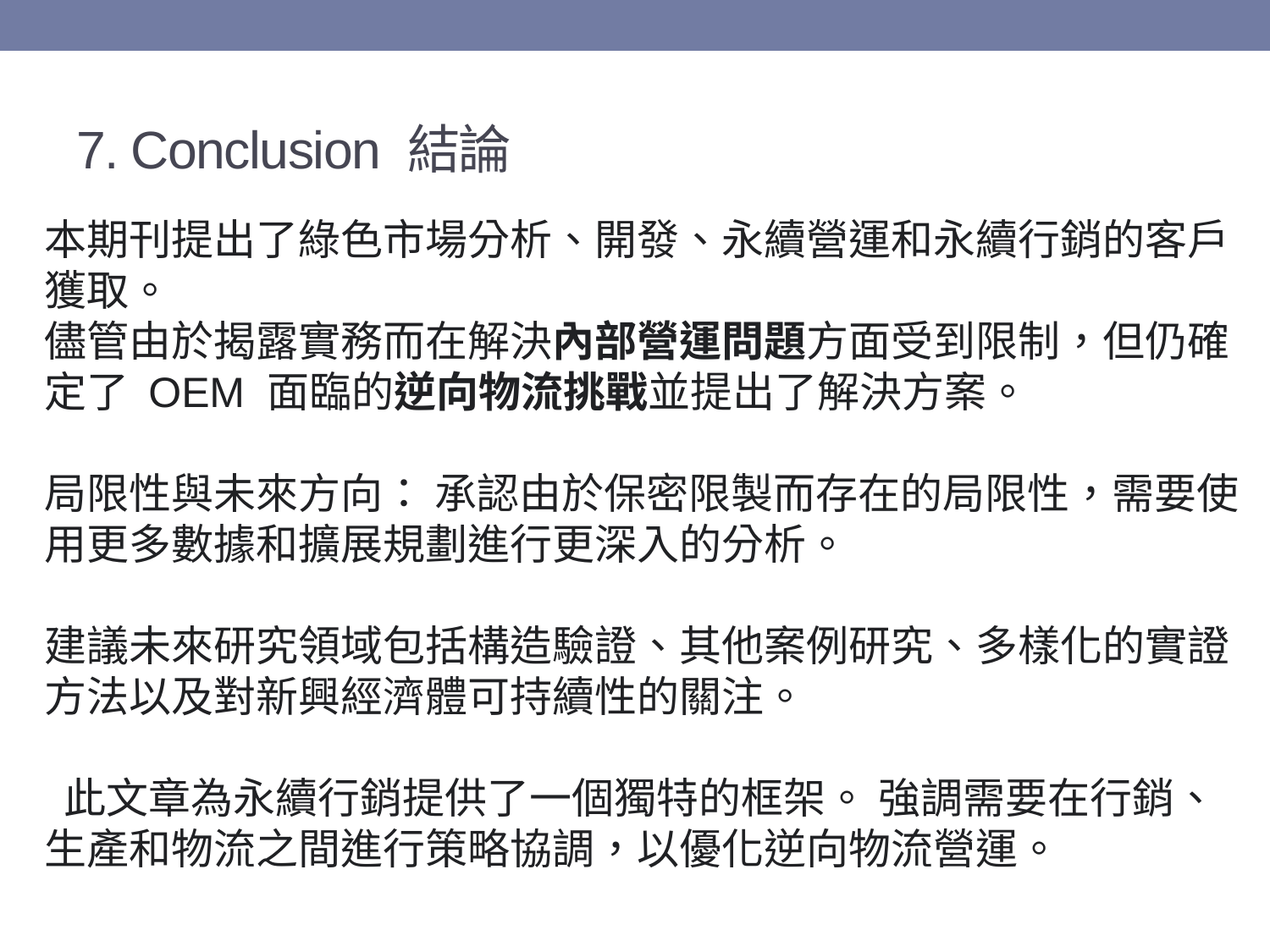

# 7. Conclusion 結論
本期刊提出了綠色市場分析、開發、永續營運和永續行銷的客戶獲取。
儘管由於揭露實務而在解決內部營運問題方面受到限制，但仍確定了 OEM 面臨的逆向物流挑戰並提出了解決方案。

局限性與未來方向： 承認由於保密限製而存在的局限性，需要使用更多數據和擴展規劃進行更深入的分析。

建議未來研究領域包括構造驗證、其他案例研究、多樣化的實證方法以及對新興經濟體可持續性的關注。

 此文章為永續行銷提供了一個獨特的框架。 強調需要在行銷、生產和物流之間進行策略協調，以優化逆向物流營運。